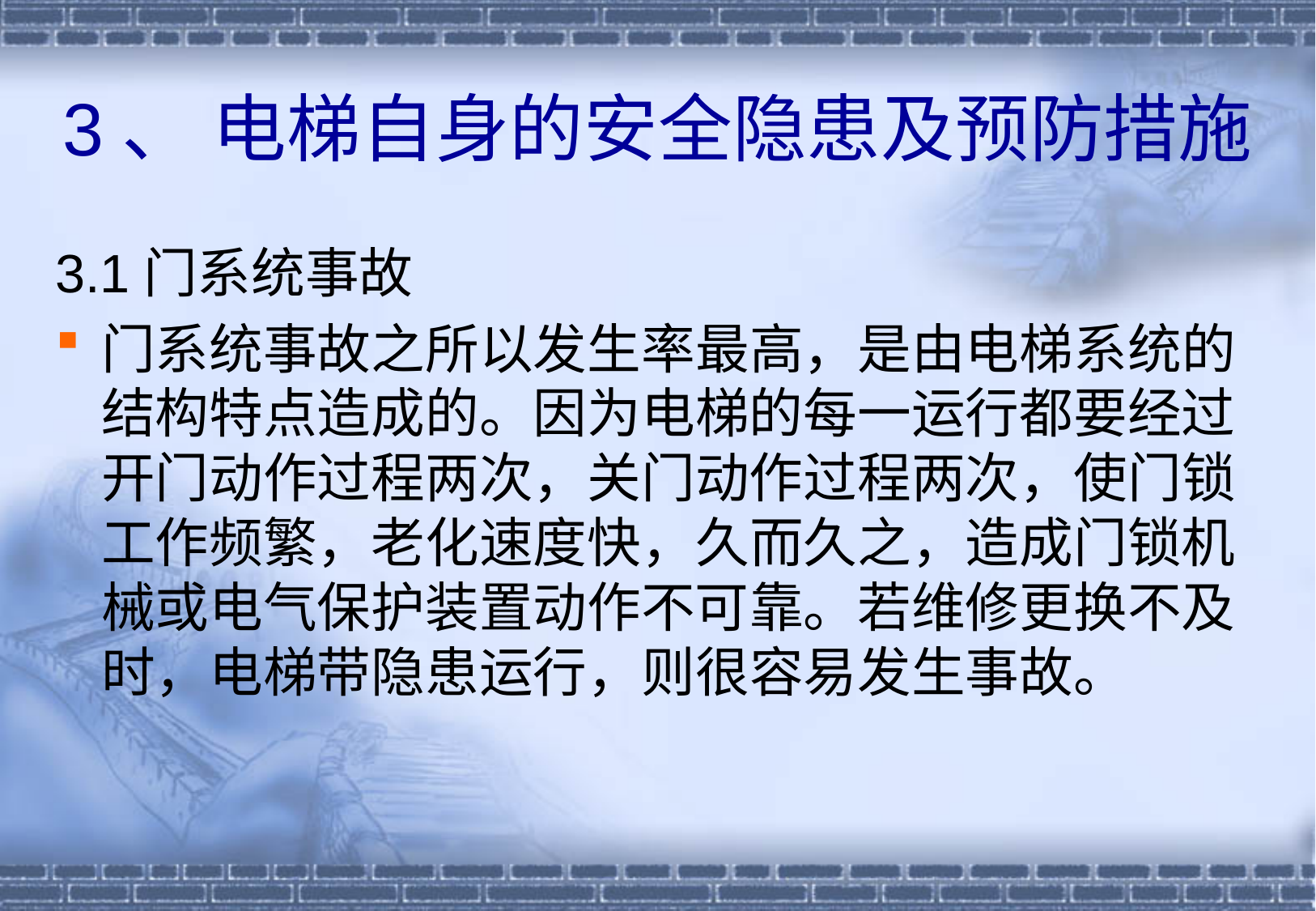

# 3、 电梯自身的安全隐患及预防措施
3.1门系统事故
门系统事故之所以发生率最高，是由电梯系统的结构特点造成的。因为电梯的每一运行都要经过开门动作过程两次，关门动作过程两次，使门锁工作频繁，老化速度快，久而久之，造成门锁机械或电气保护装置动作不可靠。若维修更换不及时，电梯带隐患运行，则很容易发生事故。